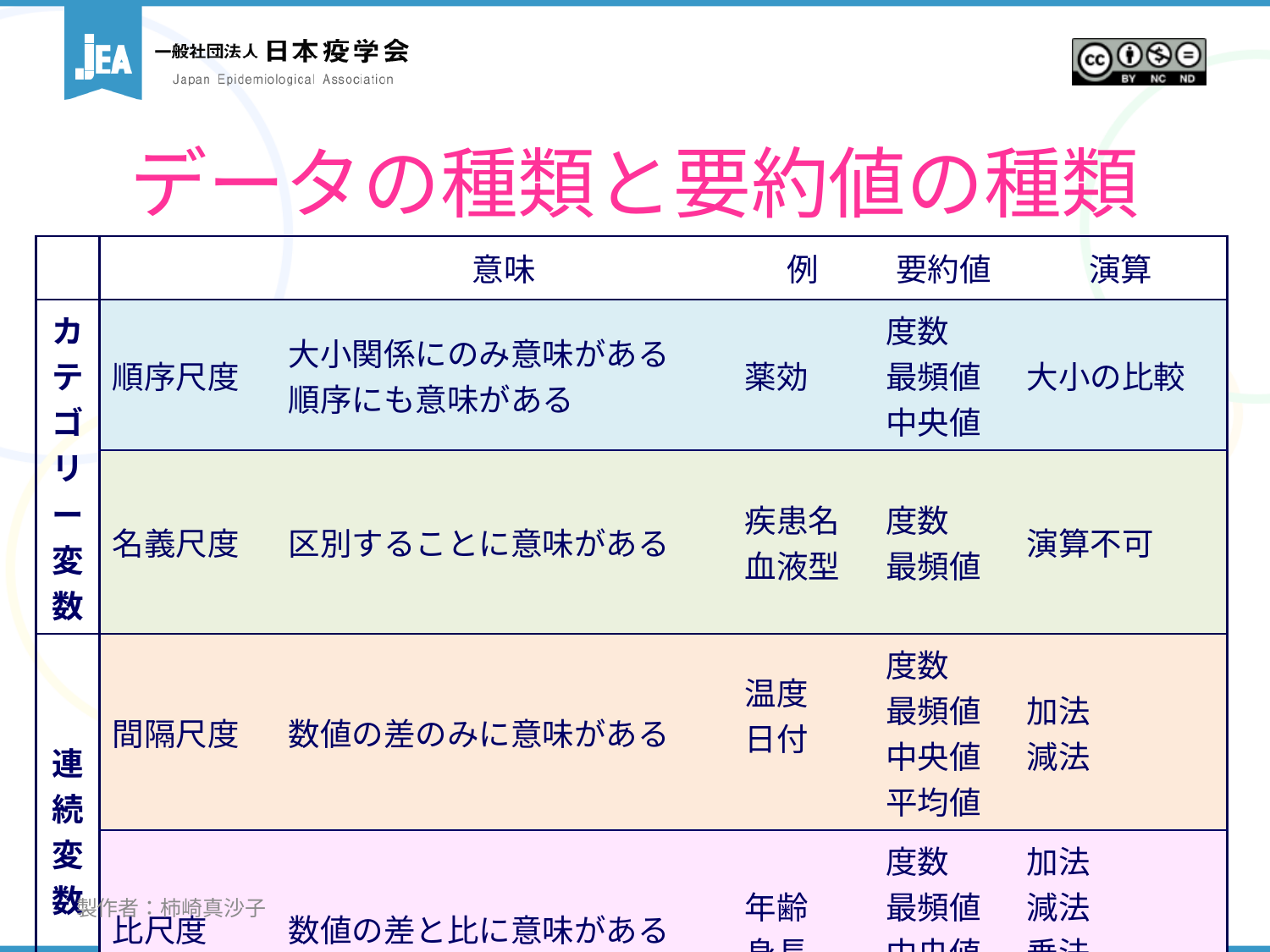

# データの種類と要約値の種類
|  |  | 意味 | 例 | 要約値 | 演算 |
| --- | --- | --- | --- | --- | --- |
| カテゴリー変数 | 順序尺度 | 大小関係にのみ意味がある 順序にも意味がある | 薬効 | 度数 最頻値 中央値 | 大小の比較 |
|  | 名義尺度 | 区別することに意味がある | 疾患名 血液型 | 度数 最頻値 | 演算不可 |
| 連続変数 | 間隔尺度 | 数値の差のみに意味がある | 温度 日付 | 度数 最頻値 中央値 平均値 | 加法 減法 |
|  | 比尺度 | 数値の差と比に意味がある | 年齢 身長 | 度数 最頻値 中央値 平均値 | 加法 減法 乗法 除法 |
製作者：柿崎真沙子
6